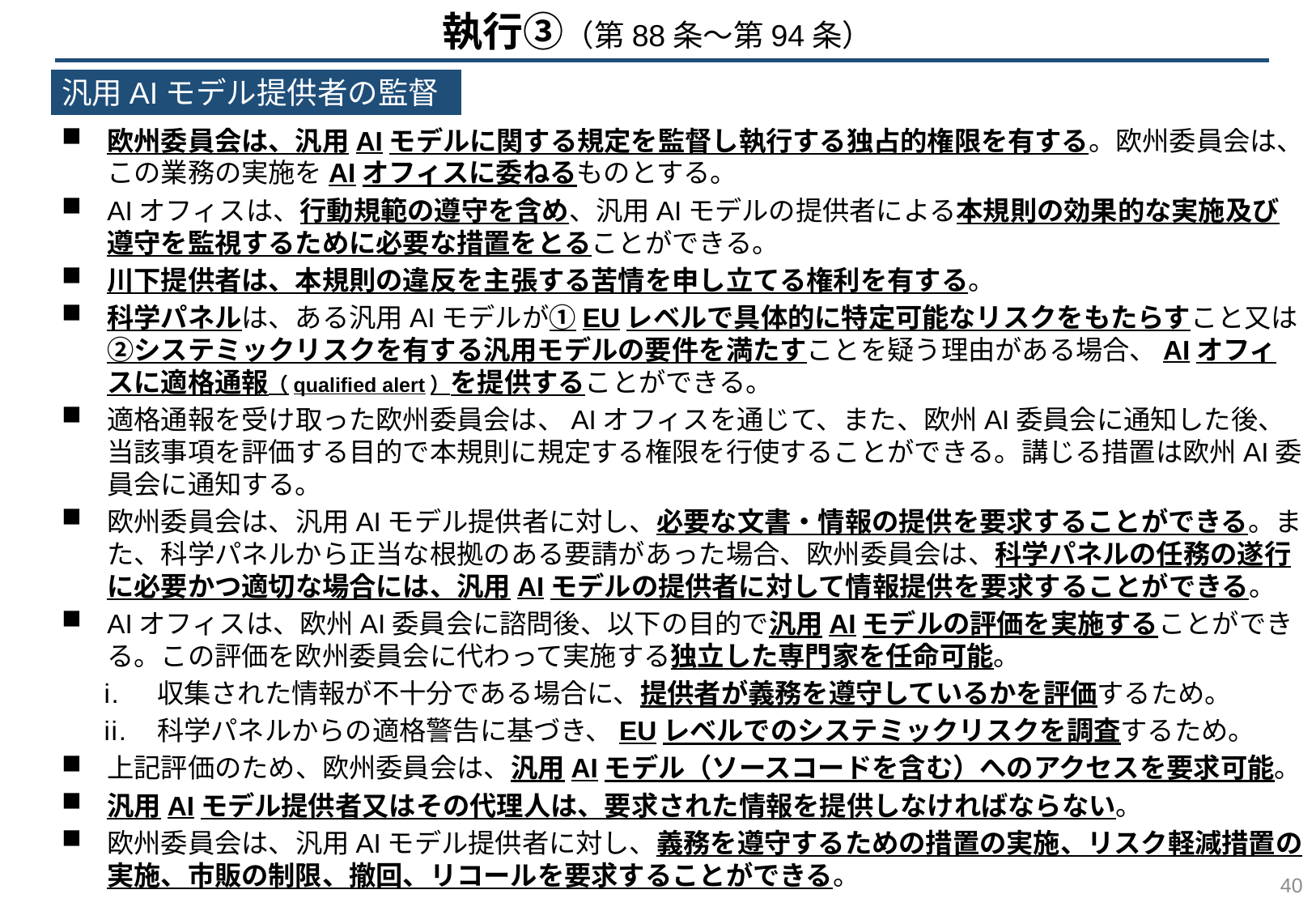

執行③（第88条～第94条）
汎用AIモデル提供者の監督
欧州委員会は、汎用AIモデルに関する規定を監督し執行する独占的権限を有する。欧州委員会は、この業務の実施をAIオフィスに委ねるものとする。
AIオフィスは、行動規範の遵守を含め、汎用AIモデルの提供者による本規則の効果的な実施及び遵守を監視するために必要な措置をとることができる。
川下提供者は、本規則の違反を主張する苦情を申し立てる権利を有する。
科学パネルは、ある汎用AIモデルが①EUレベルで具体的に特定可能なリスクをもたらすこと又は②システミックリスクを有する汎用モデルの要件を満たすことを疑う理由がある場合、AIオフィスに適格通報（qualified alert）を提供することができる。
適格通報を受け取った欧州委員会は、AIオフィスを通じて、また、欧州AI委員会に通知した後、当該事項を評価する目的で本規則に規定する権限を行使することができる。講じる措置は欧州AI委員会に通知する。
欧州委員会は、汎用AIモデル提供者に対し、必要な文書・情報の提供を要求することができる。また、科学パネルから正当な根拠のある要請があった場合、欧州委員会は、科学パネルの任務の遂行に必要かつ適切な場合には、汎用AIモデルの提供者に対して情報提供を要求することができる。
AIオフィスは、欧州AI委員会に諮問後、以下の目的で汎用AIモデルの評価を実施することができる。この評価を欧州委員会に代わって実施する独立した専門家を任命可能。
収集された情報が不十分である場合に、提供者が義務を遵守しているかを評価するため。
科学パネルからの適格警告に基づき、EUレベルでのシステミックリスクを調査するため。
上記評価のため、欧州委員会は、汎用AIモデル（ソースコードを含む）へのアクセスを要求可能。
汎用AIモデル提供者又はその代理人は、要求された情報を提供しなければならない。
欧州委員会は、汎用AIモデル提供者に対し、義務を遵守するための措置の実施、リスク軽減措置の実施、市販の制限、撤回、リコールを要求することができる。
40